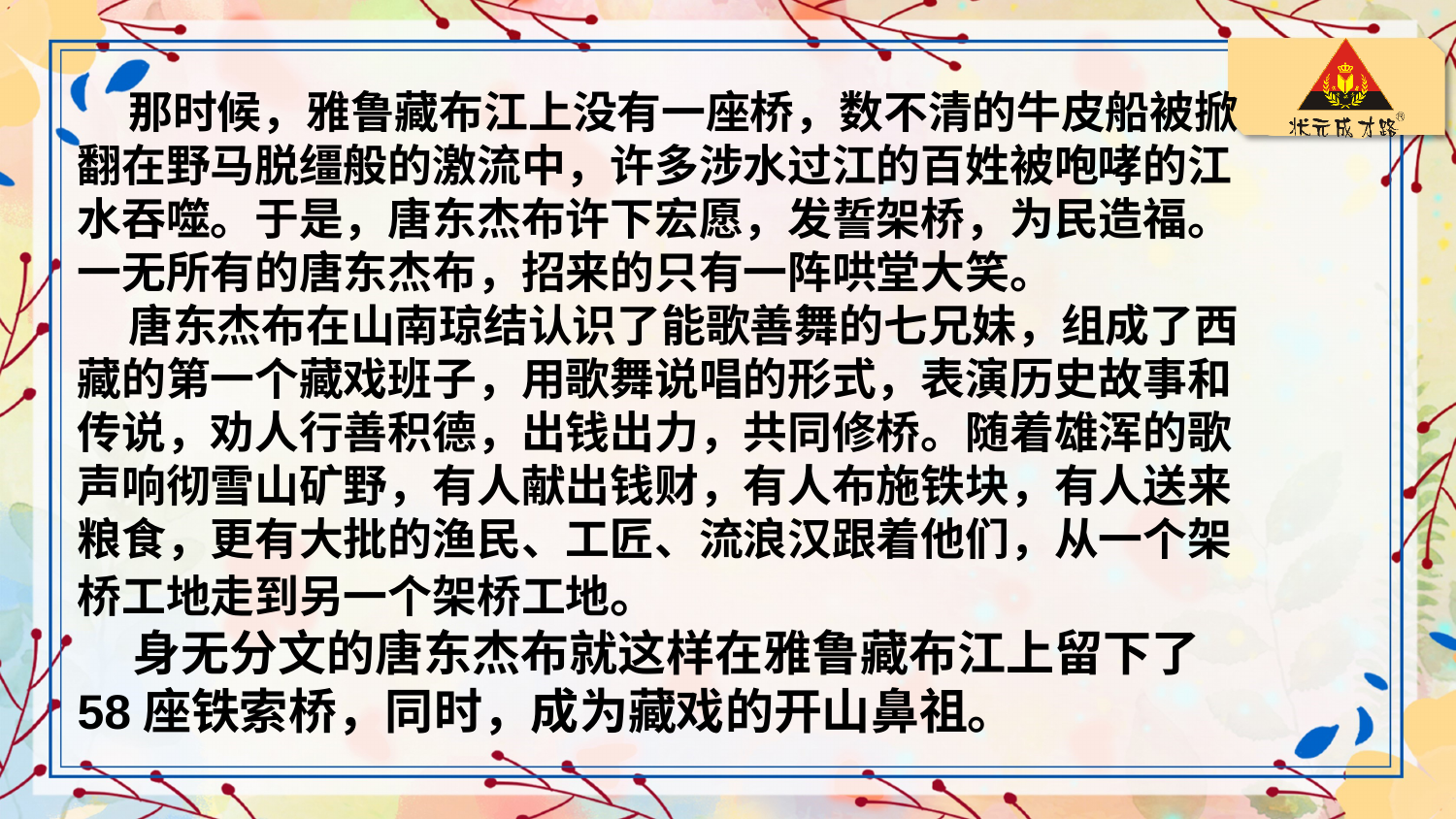

那时候，雅鲁藏布江上没有一座桥，数不清的牛皮船被掀翻在野马脱缰般的激流中，许多涉水过江的百姓被咆哮的江水吞噬。于是，唐东杰布许下宏愿，发誓架桥，为民造福。一无所有的唐东杰布，招来的只有一阵哄堂大笑。
    唐东杰布在山南琼结认识了能歌善舞的七兄妹，组成了西藏的第一个藏戏班子，用歌舞说唱的形式，表演历史故事和传说，劝人行善积德，出钱出力，共同修桥。随着雄浑的歌声响彻雪山矿野，有人献出钱财，有人布施铁块，有人送来粮食，更有大批的渔民、工匠、流浪汉跟着他们，从一个架桥工地走到另一个架桥工地。
    身无分文的唐东杰布就这样在雅鲁藏布江上留下了58座铁索桥，同时，成为藏戏的开山鼻祖。